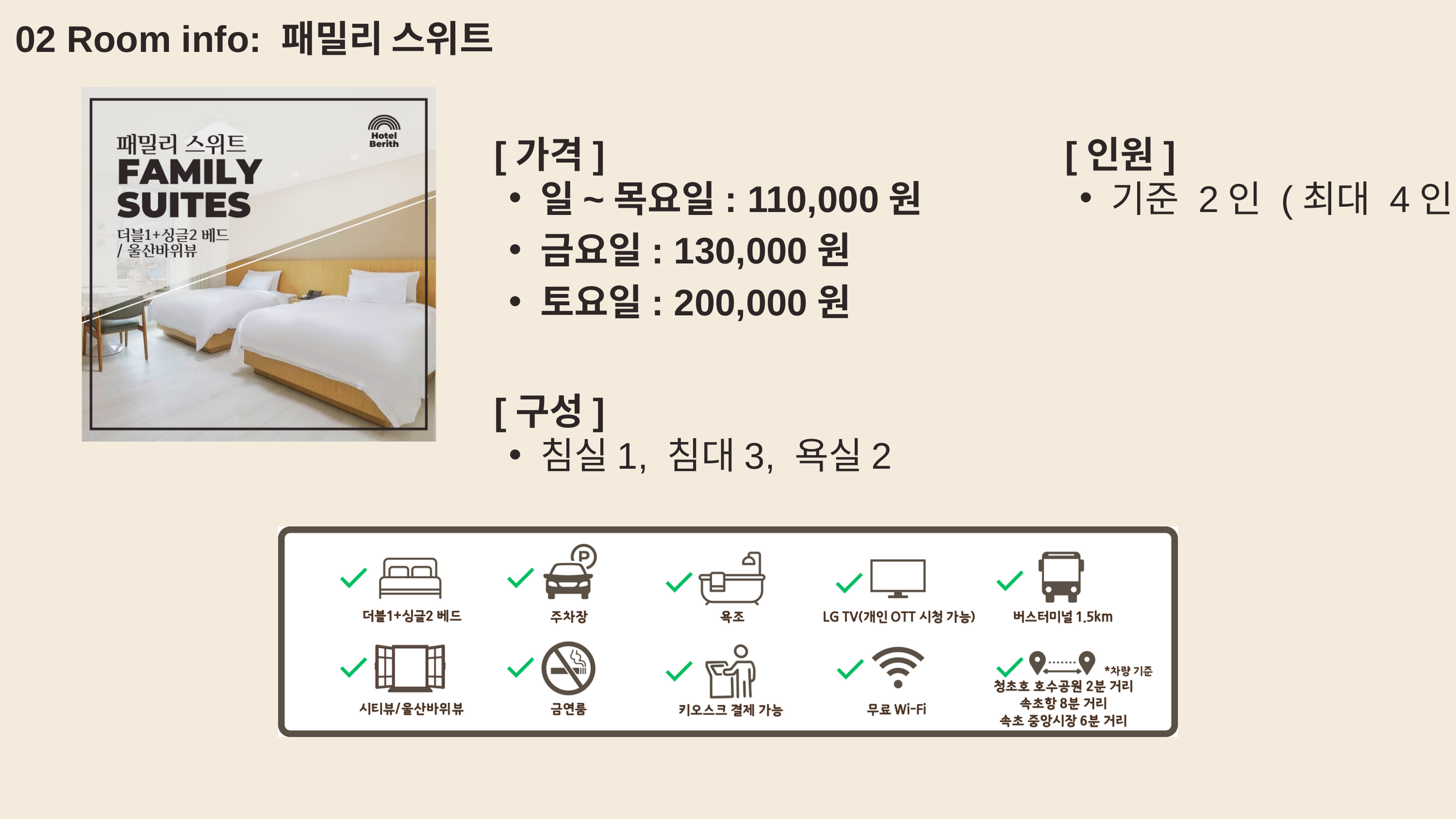

02 Room info: 패밀리 스위트

[가격]
[인원]
일~목요일: 110,000원
금요일: 130,000원
토요일: 200,000원
기준 2인 (최대 4인)
[구성]
침실1, 침대3, 욕실2